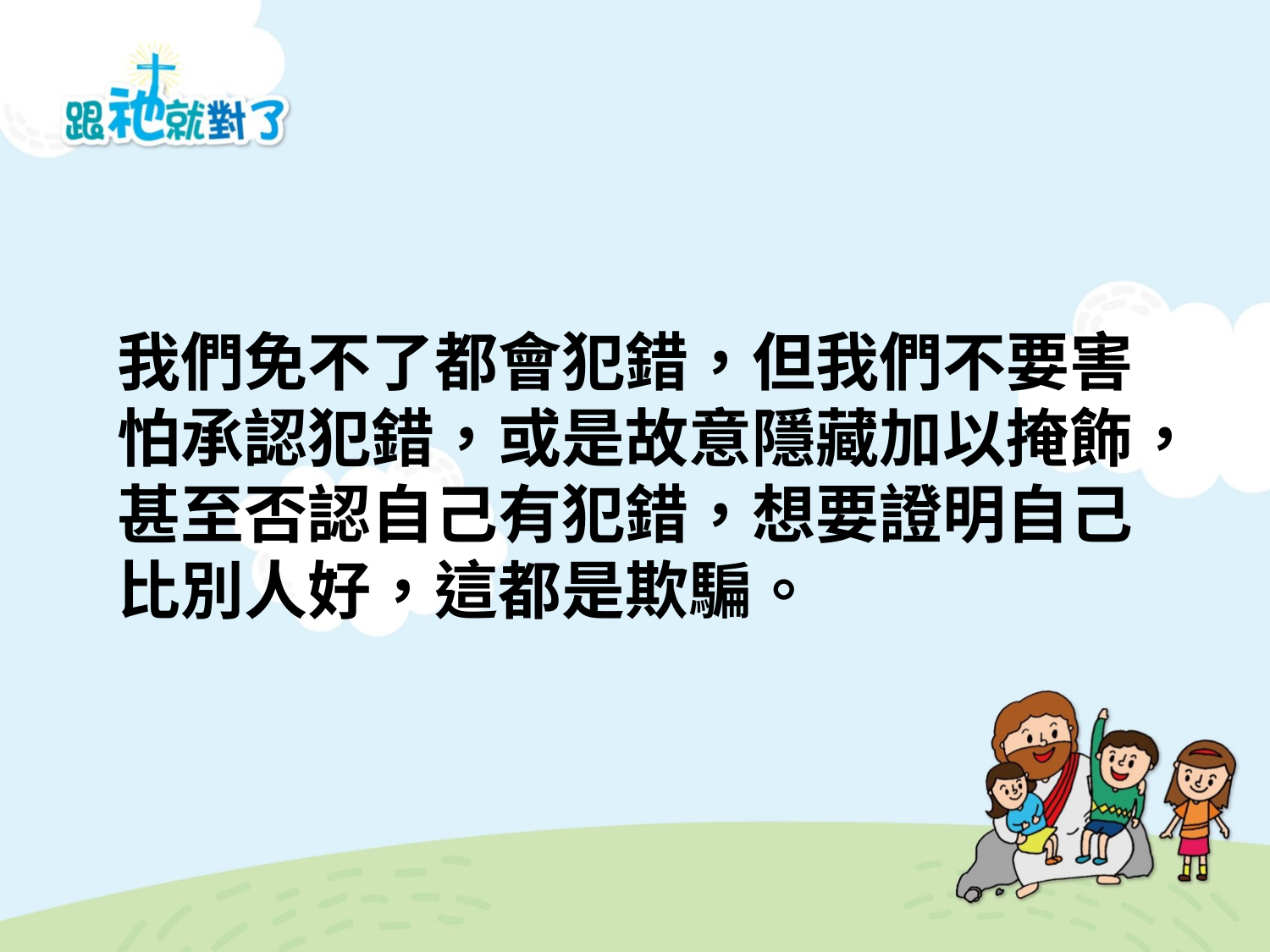

我們免不了都會犯錯，但我們不要害怕承認犯錯，或是故意隱藏加以掩飾，甚至否認自己有犯錯，想要證明自己比別人好，這都是欺騙。